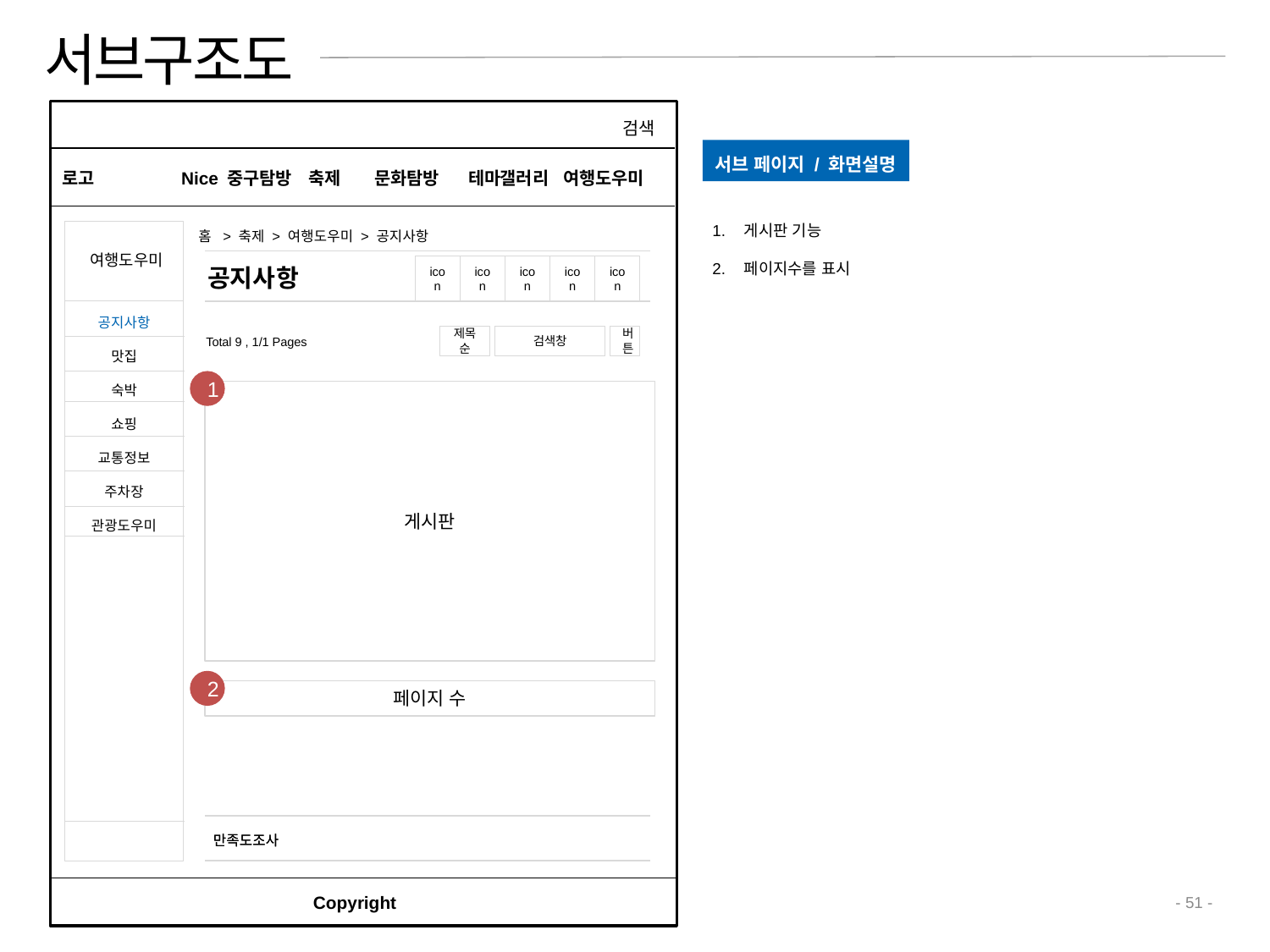

# 서브구조도
ㄷ
검색
서브 페이지 / 화면설명

로고
Nice 중구탐방	축제       문화탐방      테마갤러리   여행도우미
게시판 기능
페이지수를 표시

여행도우미
홈  > 축제 > 여행도우미 > 공지사항
공지사항
icon
icon
icon
icon
icon
공지사항
맛집
숙박
쇼핑
교통정보
주차장
관광도우미

제목순
검색창
버튼
Total 9 , 1/1 Pages
1
게시판
2
페이지 수
만족도조사
만족도조사
Copyright